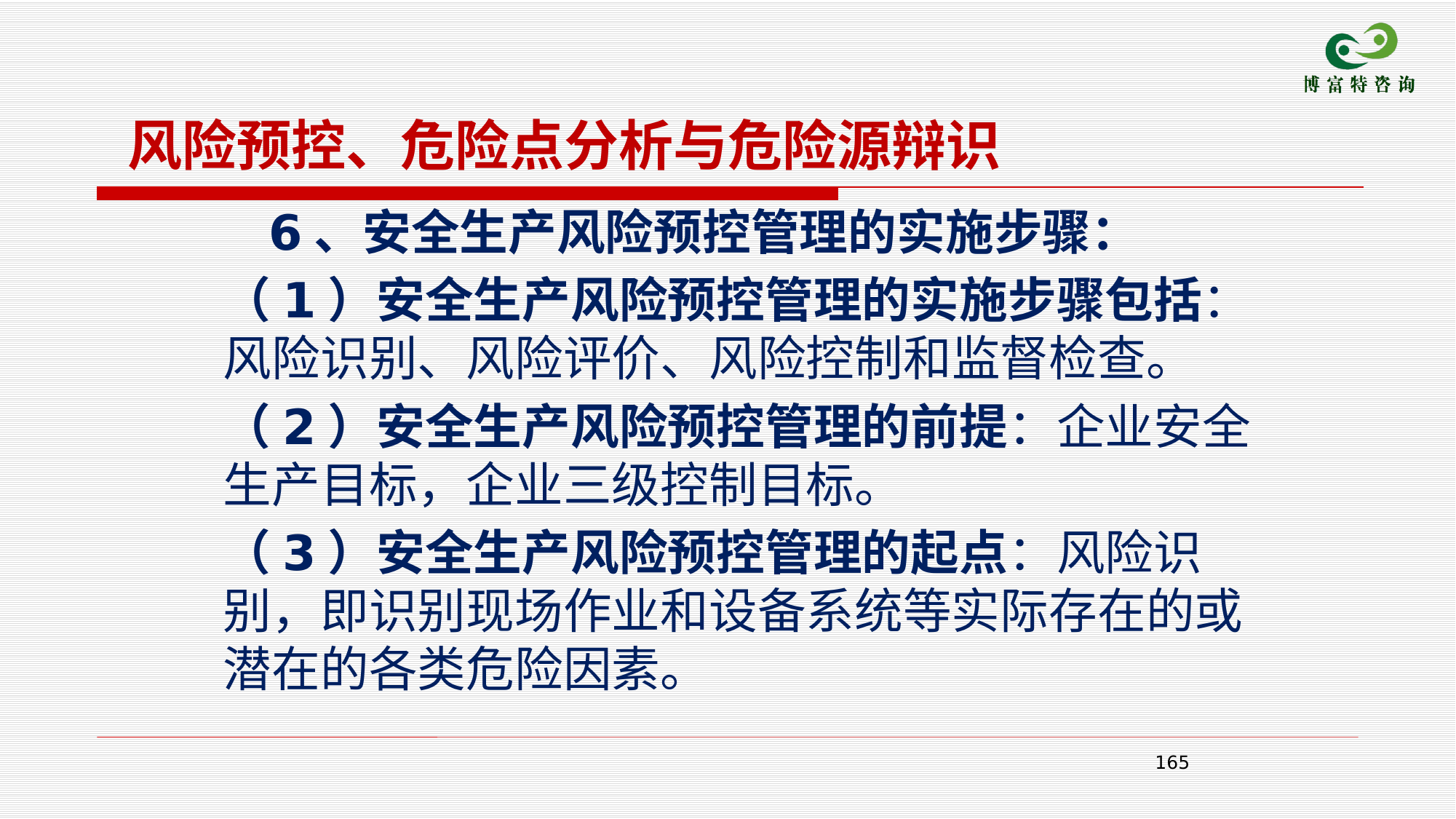

风险预控、危险点分析与危险源辩识
      6、安全生产风险预控管理的实施步骤：
    （1）安全生产风险预控管理的实施步骤包括：风险识别、风险评价、风险控制和监督检查。
    （2）安全生产风险预控管理的前提：企业安全生产目标，企业三级控制目标。
    （3）安全生产风险预控管理的起点：风险识别，即识别现场作业和设备系统等实际存在的或潜在的各类危险因素。

165